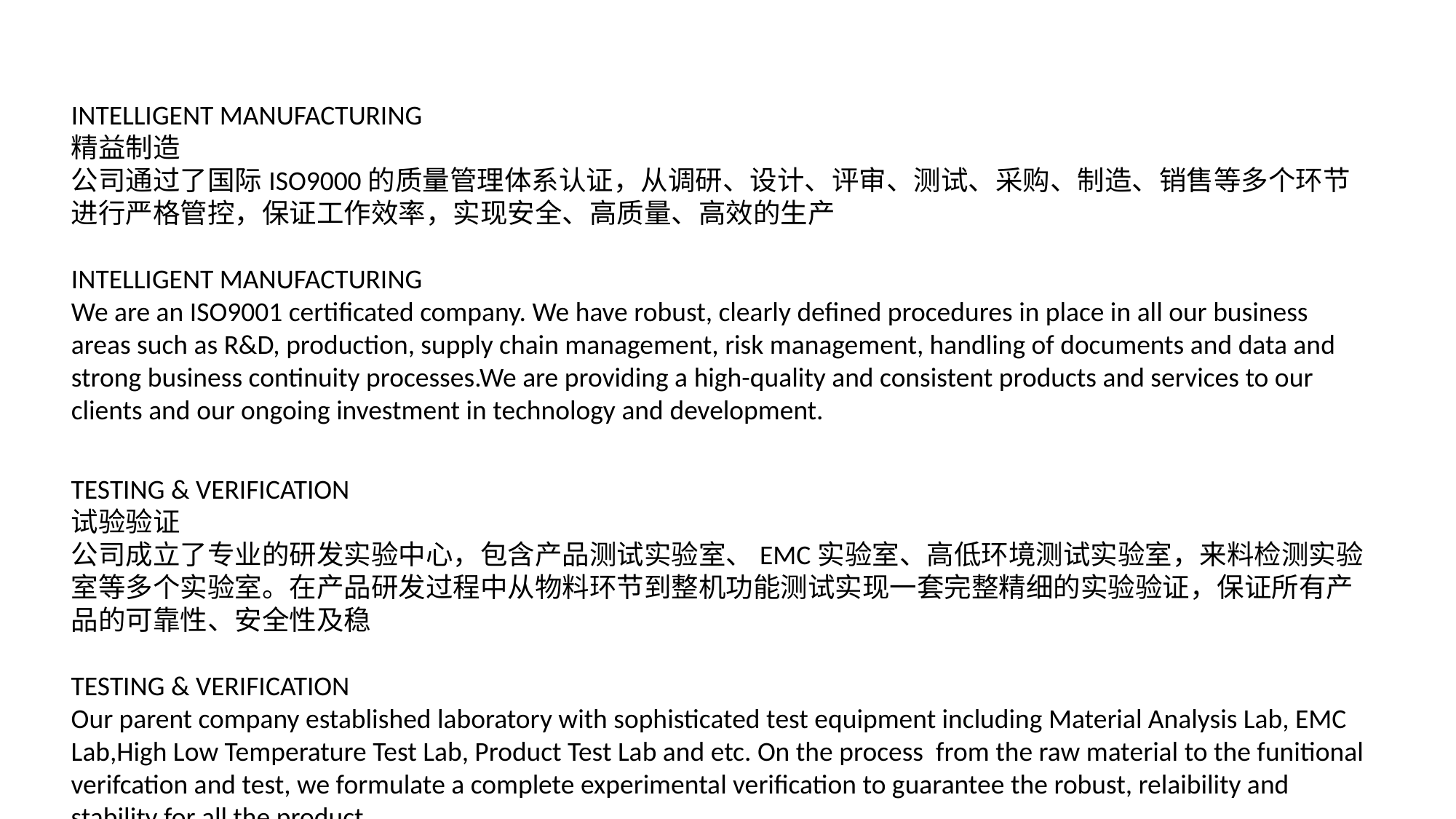

INTELLIGENT MANUFACTURING
精益制造
公司通过了国际ISO9000的质量管理体系认证，从调研、设计、评审、测试、采购、制造、销售等多个环节进行严格管控，保证工作效率，实现安全、高质量、高效的生产

INTELLIGENT MANUFACTURING
We are an ISO9001 certificated company. We have robust, clearly defined procedures in place in all our business areas such as R&D, production, supply chain management, risk management, handling of documents and data and strong business continuity processes.We are providing a high-quality and consistent products and services to our clients and our ongoing investment in technology and development.

TESTING & VERIFICATION
试验验证
公司成立了专业的研发实验中心，包含产品测试实验室、EMC实验室、高低环境测试实验室，来料检测实验室等多个实验室。在产品研发过程中从物料环节到整机功能测试实现一套完整精细的实验验证，保证所有产品的可靠性、安全性及稳

TESTING & VERIFICATION
Our parent company established laboratory with sophisticated test equipment including Material Analysis Lab, EMC Lab,High Low Temperature Test Lab, Product Test Lab and etc. On the process  from the raw material to the funitional verifcation and test, we formulate a complete experimental verification to guarantee the robust, relaibility and stability for all the product